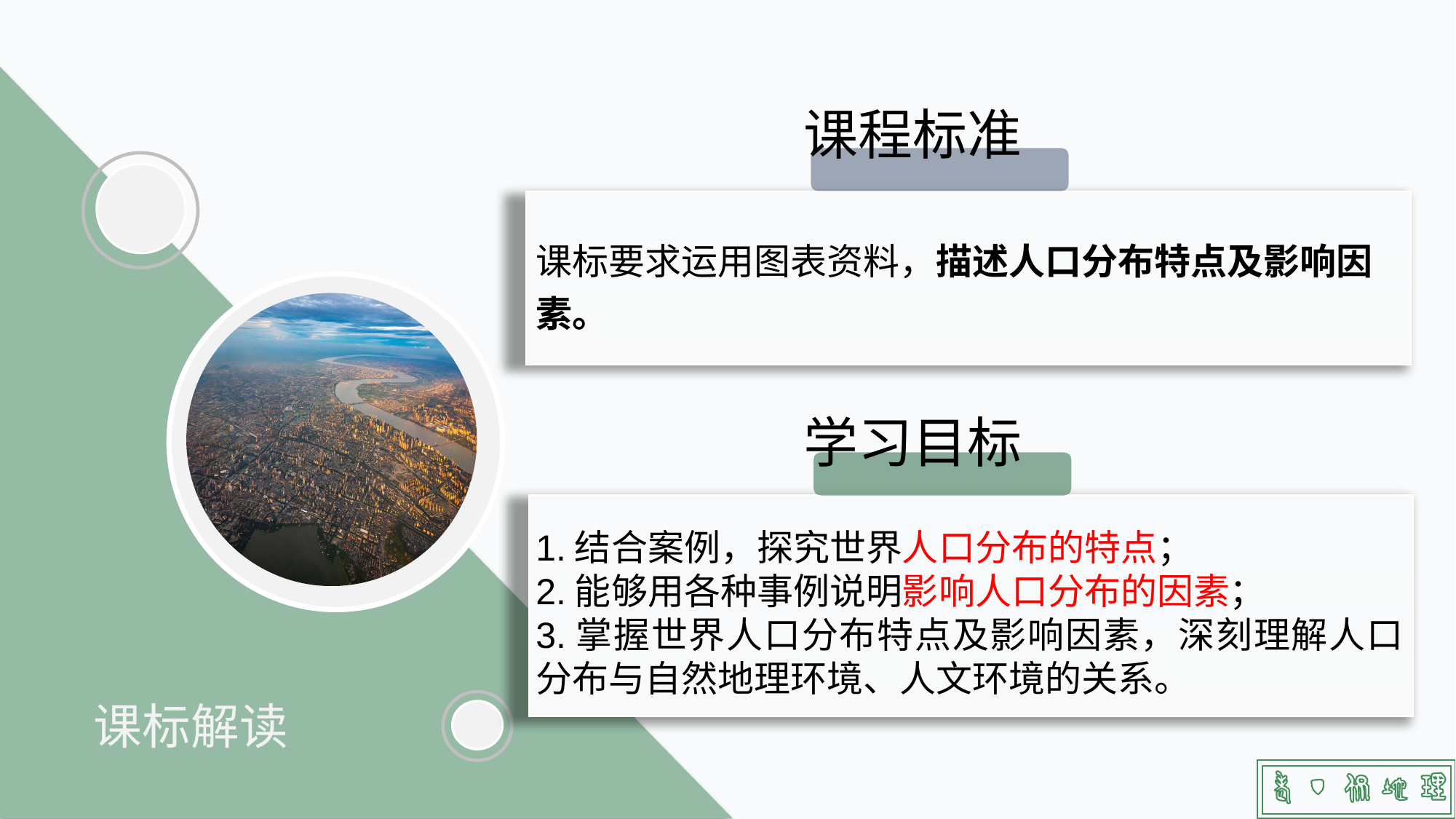

课程标准
课标要求运用图表资料，描述人口分布特点及影响因素。
学习目标
1.结合案例，探究世界人口分布的特点；
2.能够用各种事例说明影响人口分布的因素；
3.掌握世界人口分布特点及影响因素，深刻理解人口分布与自然地理环境、人文环境的关系。